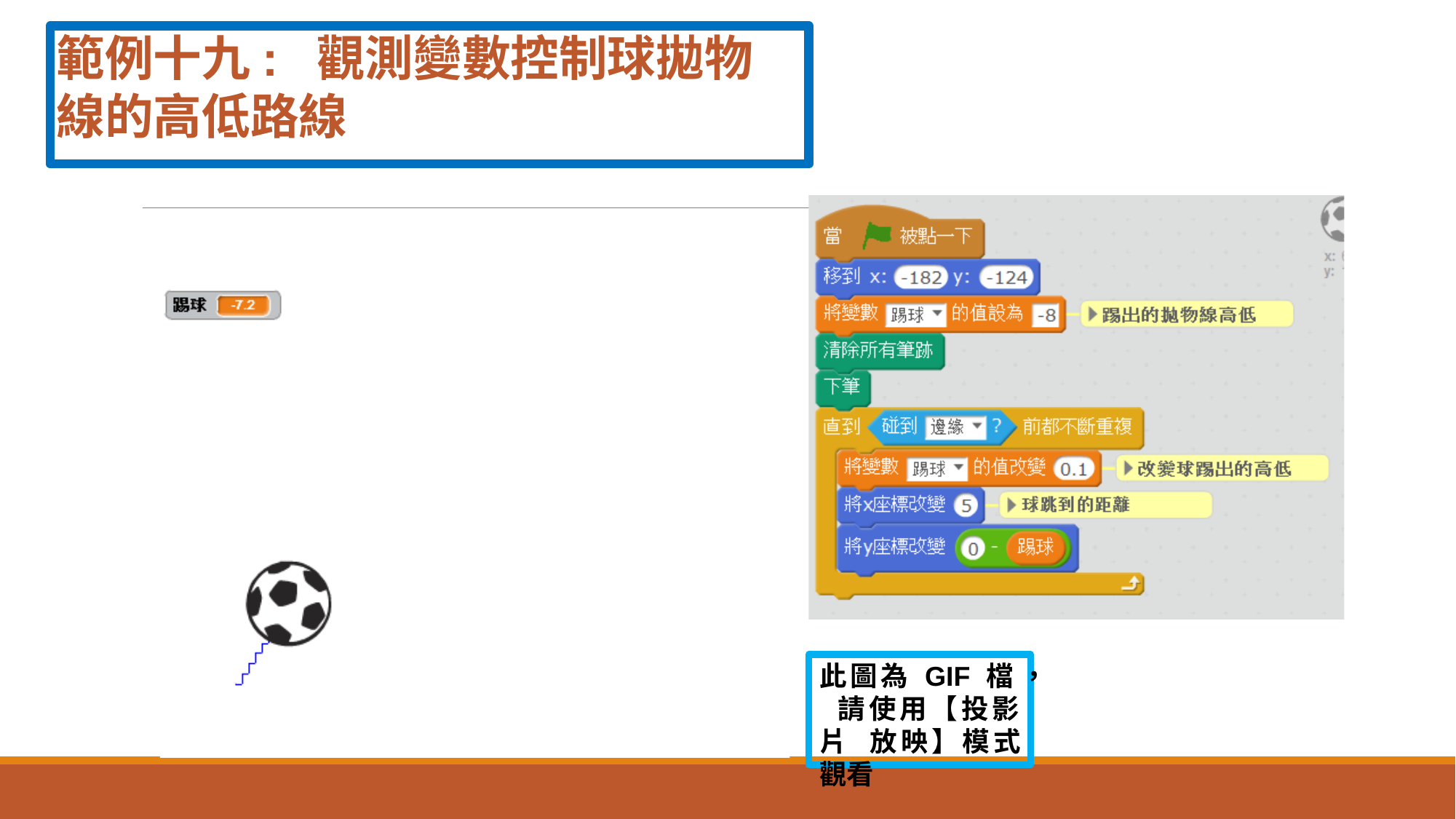

# 範例十九:  觀測變數控制球拋物線的高低路線

此圖為 GIF 檔 ，  請使用【投影片  放映】模式觀看